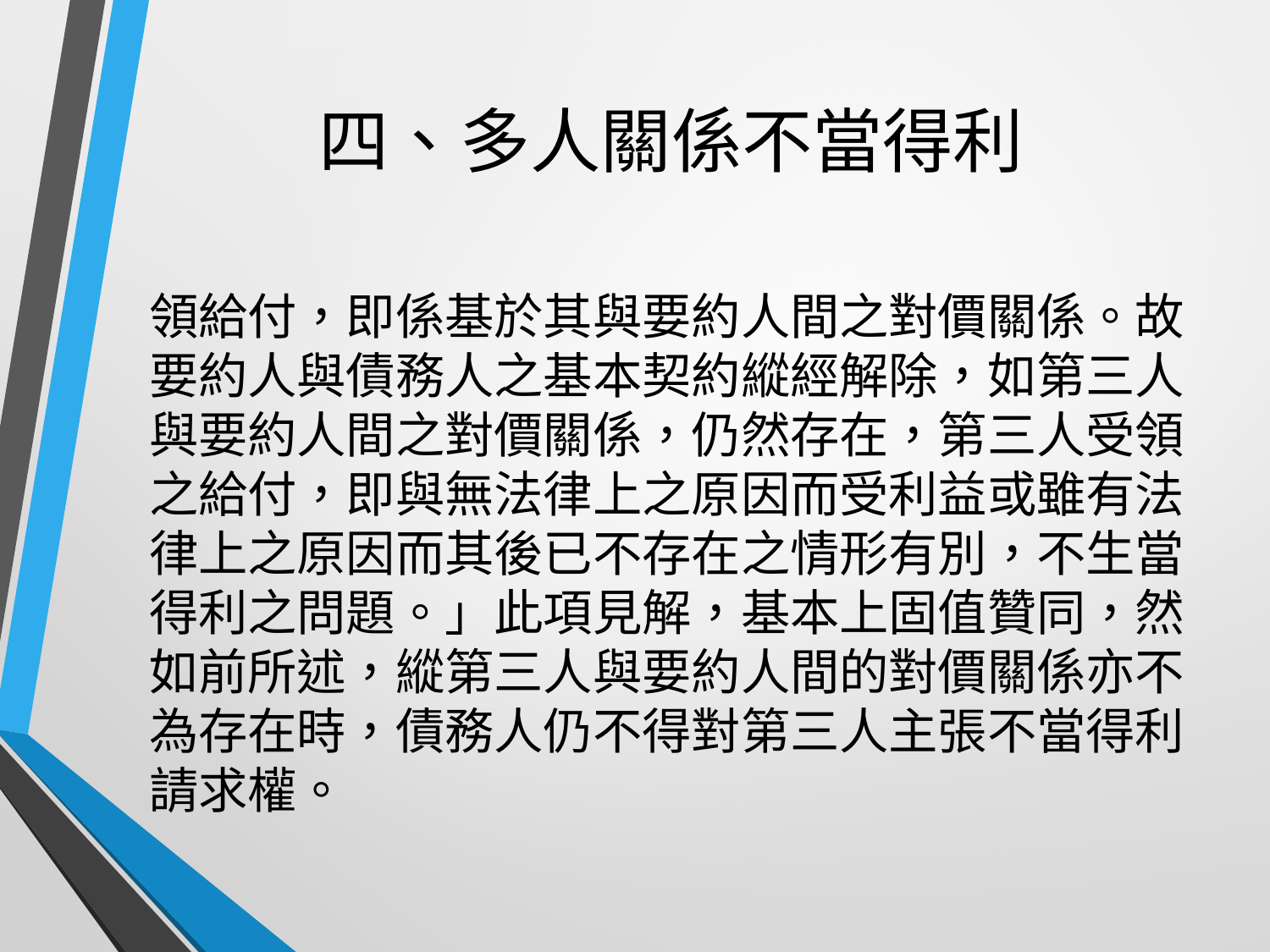

# 四、多人關係不當得利
領給付，即係基於其與要約人間之對價關係。故要約人與債務人之基本契約縱經解除，如第三人與要約人間之對價關係，仍然存在，第三人受領之給付，即與無法律上之原因而受利益或雖有法律上之原因而其後已不存在之情形有別，不生當得利之問題。」此項見解，基本上固值贊同，然如前所述，縱第三人與要約人間的對價關係亦不為存在時，債務人仍不得對第三人主張不當得利請求權。